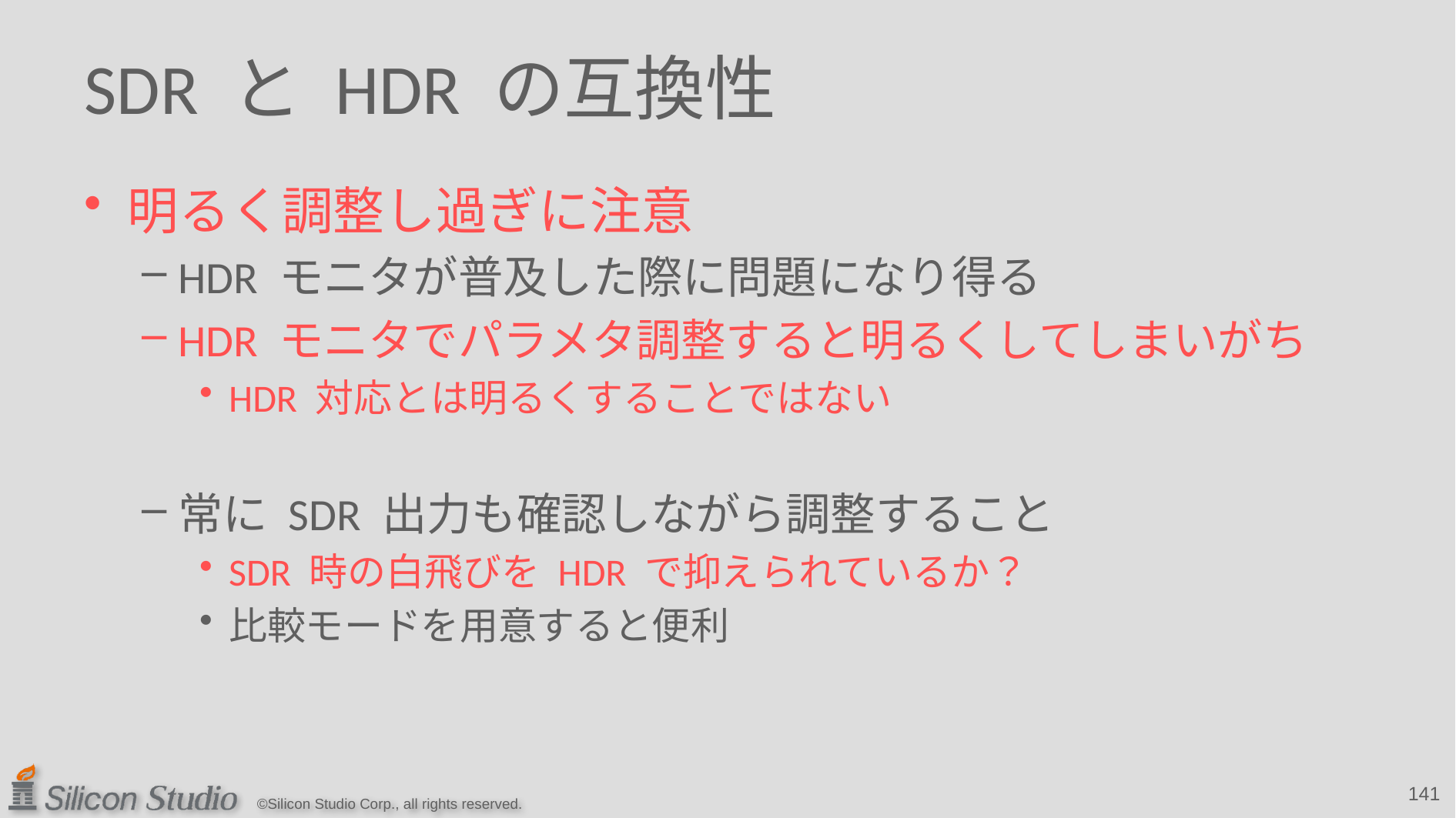

# SDR と HDR の互換性
明るく調整し過ぎに注意
HDR モニタが普及した際に問題になり得る
HDR モニタでパラメタ調整すると明るくしてしまいがち
HDR 対応とは明るくすることではない

常に SDR 出力も確認しながら調整すること
SDR 時の白飛びを HDR で抑えられているか？
比較モードを用意すると便利
141